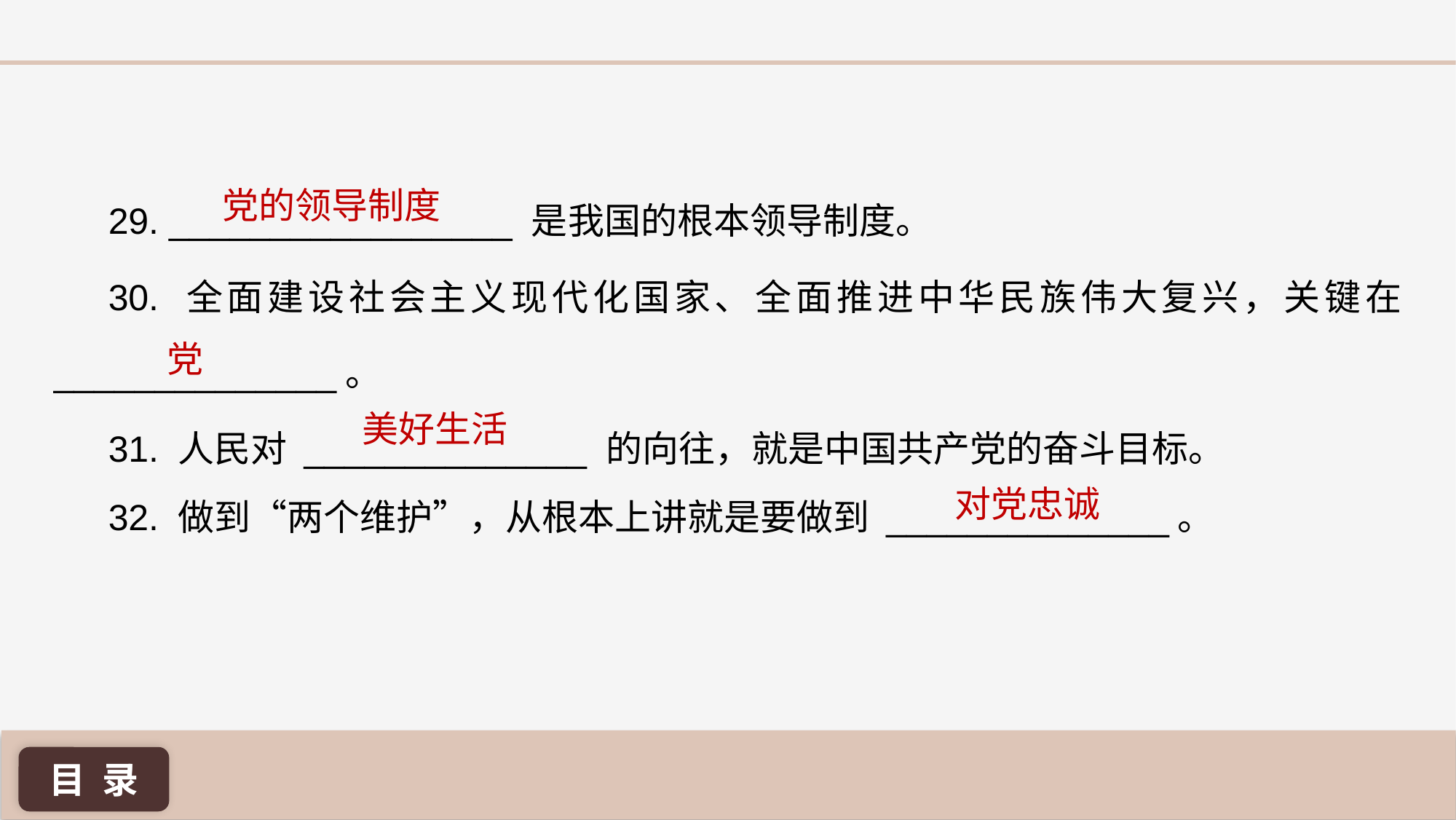

党的领导制度
29. _________________ 是我国的根本领导制度。
30. 全面建设社会主义现代化国家、全面推进中华民族伟大复兴，关键在 ______________。
31. 人民对 ______________ 的向往，就是中国共产党的奋斗目标。
32. 做到“两个维护”，从根本上讲就是要做到 ______________。
党
美好生活
对党忠诚